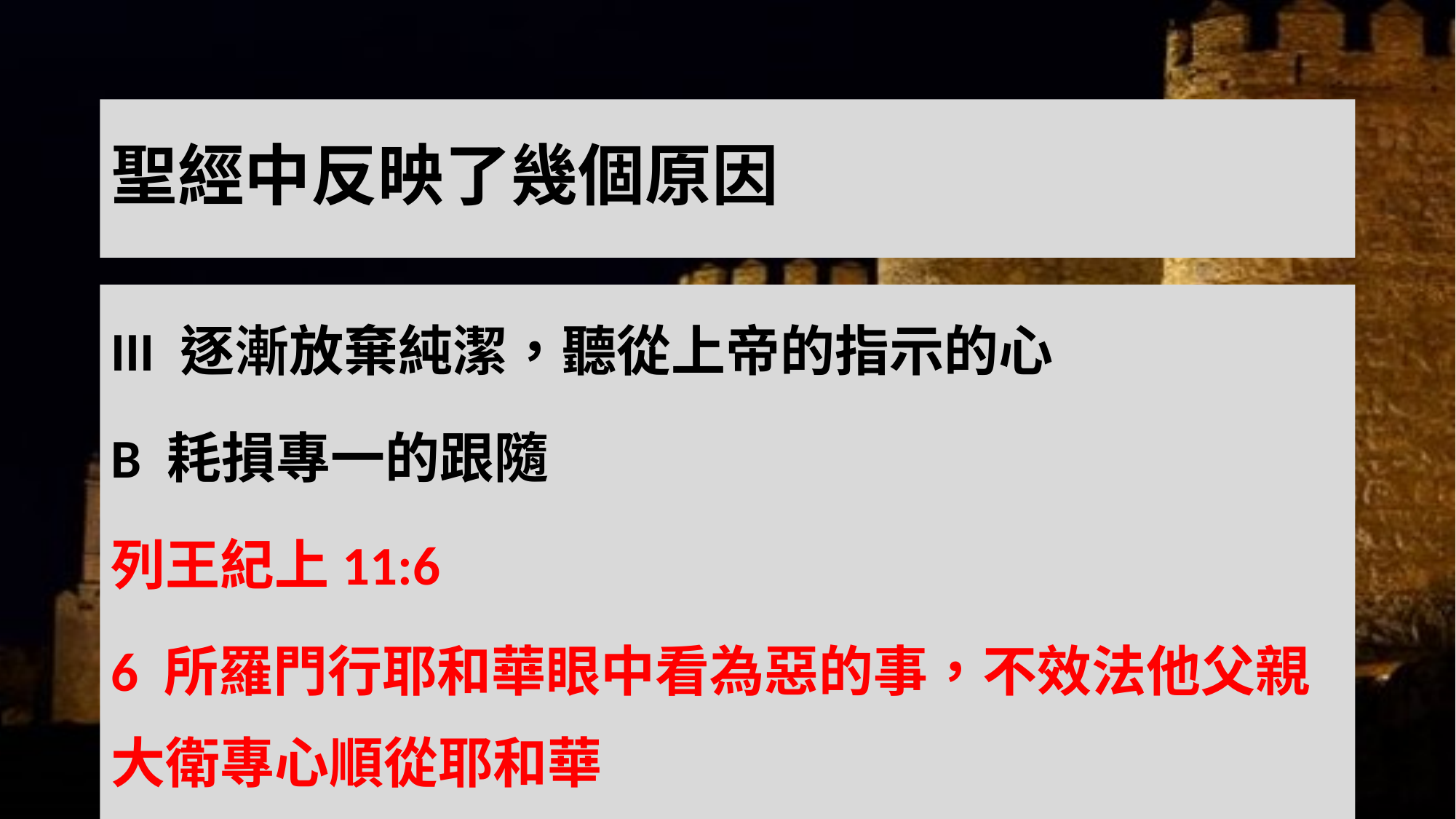

# 聖經中反映了幾個原因
III 逐漸放棄純潔，聽從上帝的指示的心
B 耗損專一的跟隨
列王紀上‬11:6
6 所羅門行耶和華眼中看為惡的事，不效法他父親大衛專心順從耶和華